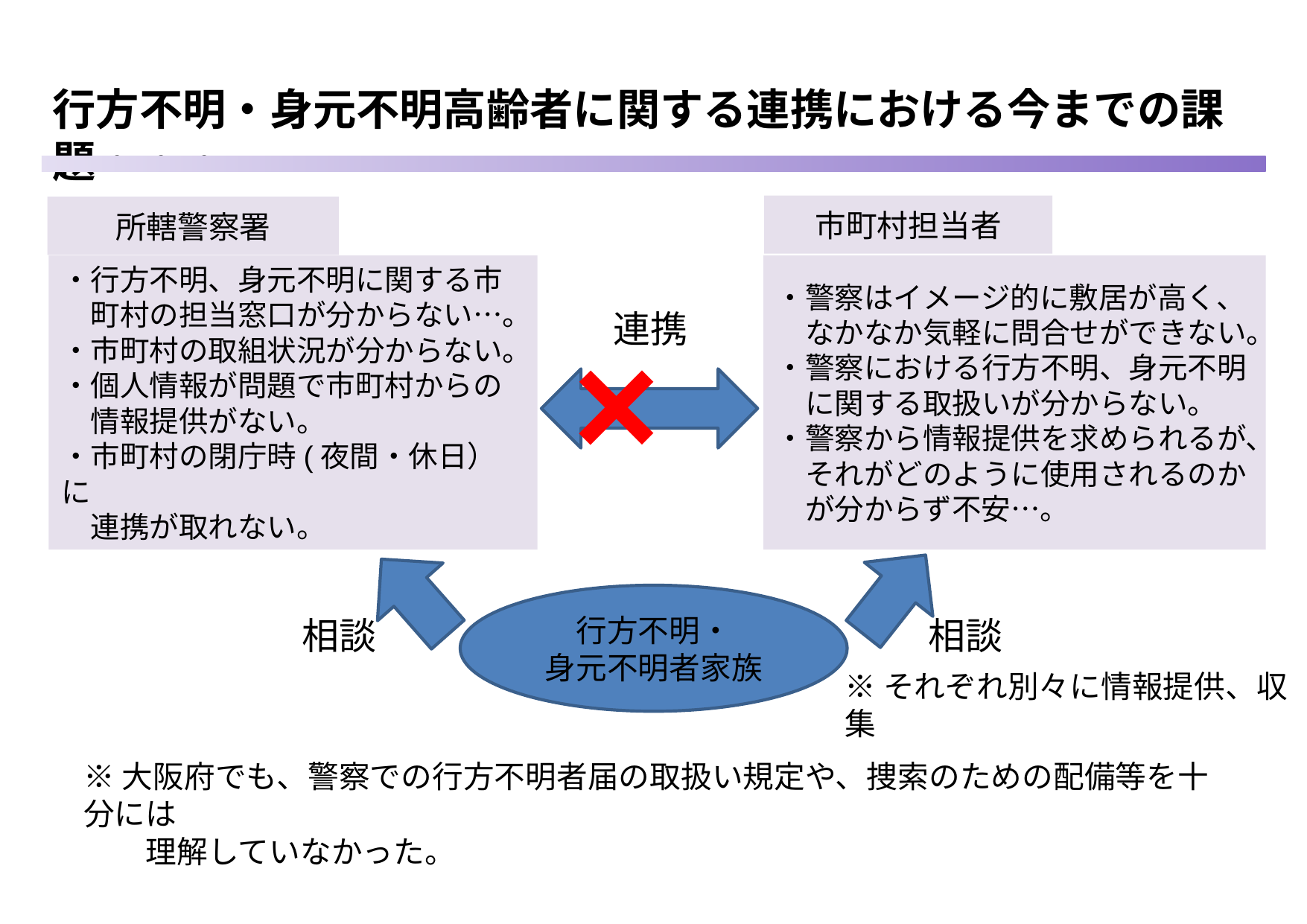

行方不明・身元不明高齢者に関する連携における今までの課題・・・

市町村担当者
所轄警察署
・警察はイメージ的に敷居が高く、
　なかなか気軽に問合せができない。
・警察における行方不明、身元不明
　に関する取扱いが分からない。
・警察から情報提供を求められるが、
　それがどのように使用されるのか
　が分からず不安…。
・行方不明、身元不明に関する市
　町村の担当窓口が分からない…。
・市町村の取組状況が分からない。
・個人情報が問題で市町村からの
　情報提供がない。
・市町村の閉庁時(夜間・休日）に
　連携が取れない。
連携
×

行方不明・
身元不明者家族
相談
相談
※それぞれ別々に情報提供、収集
※大阪府でも、警察での行方不明者届の取扱い規定や、捜索のための配備等を十分には
　　理解していなかった。